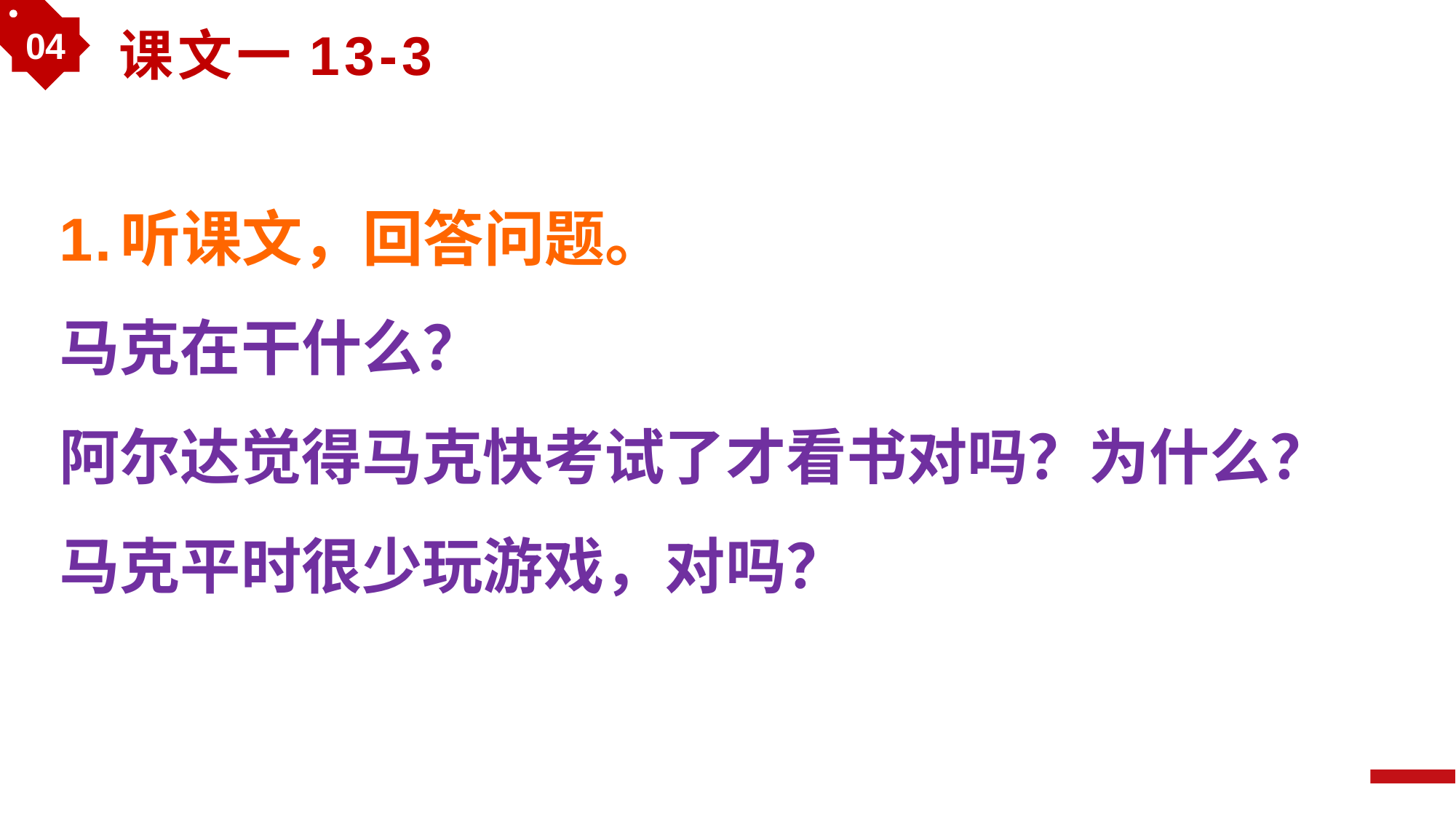

04
课文一13-3
听课文，回答问题。
马克在干什么？
阿尔达觉得马克快考试了才看书对吗？为什么？
马克平时很少玩游戏，对吗？